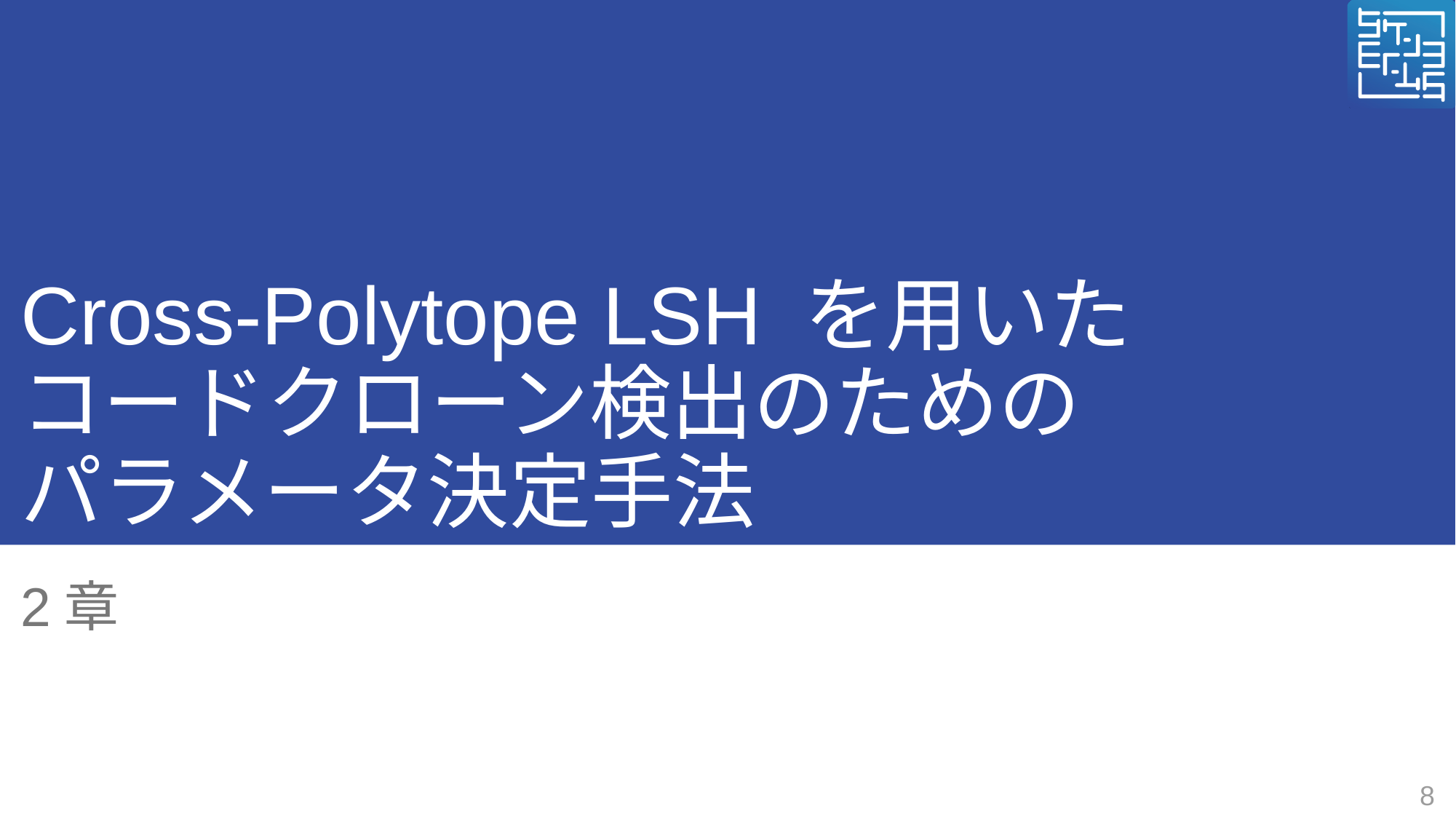

# Cross-Polytope LSH を用いた コードクローン検出のための パラメータ決定手法
2章
8